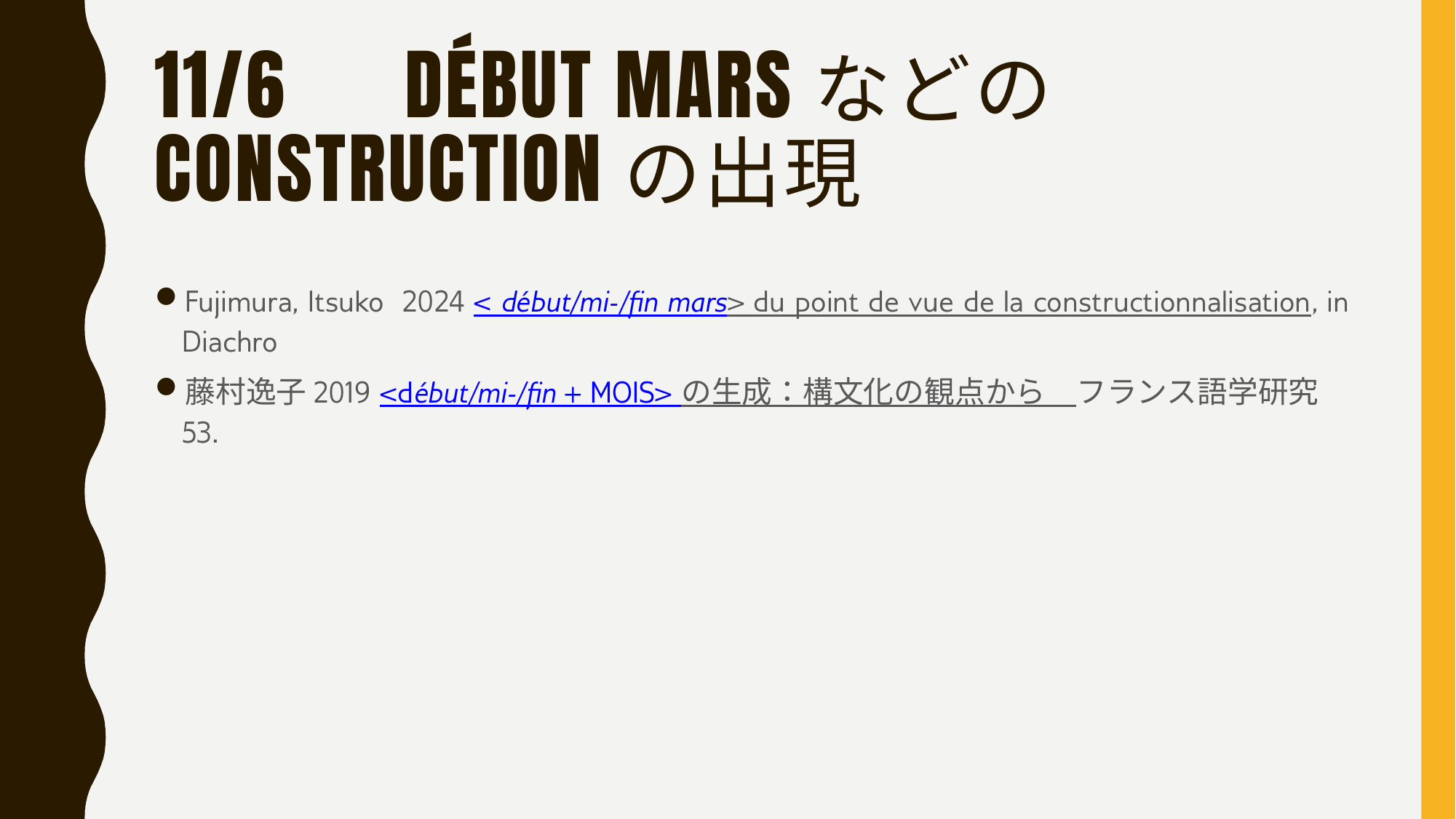

# 11/6　début marsなどのconstructionの出現
Fujimura, Itsuko  2024 < début/mi-/fin mars> du point de vue de la constructionnalisation, in Diachro
藤村逸子2019 <début/mi-/fin + MOIS> の生成：構文化の観点から　フランス語学研究53.